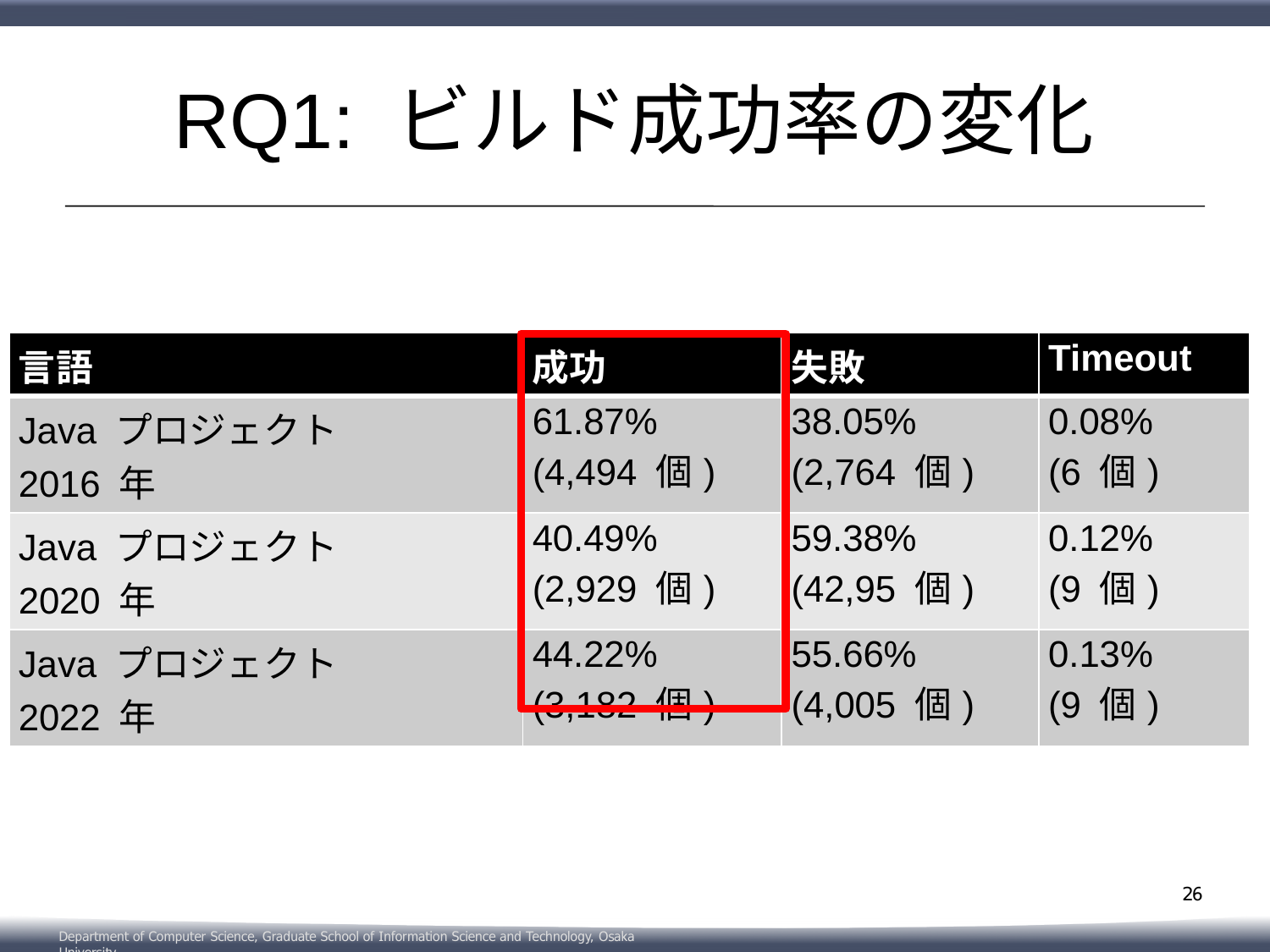

# RQ1: ビルド成功率の変化
| 言語 | 成功 | 失敗 | Timeout |
| --- | --- | --- | --- |
| Java プロジェクト 2016 年 | 61.87% (4,494 個) | 38.05% (2,764 個) | 0.08% (6 個) |
| Java プロジェクト 2020 年 | 40.49% (2,929 個) | 59.38% (42,95 個) | 0.12% (9 個) |
| Java プロジェクト 2022 年 | 44.22% (3,182 個) | 55.66% (4,005 個) | 0.13% (9 個) |

26